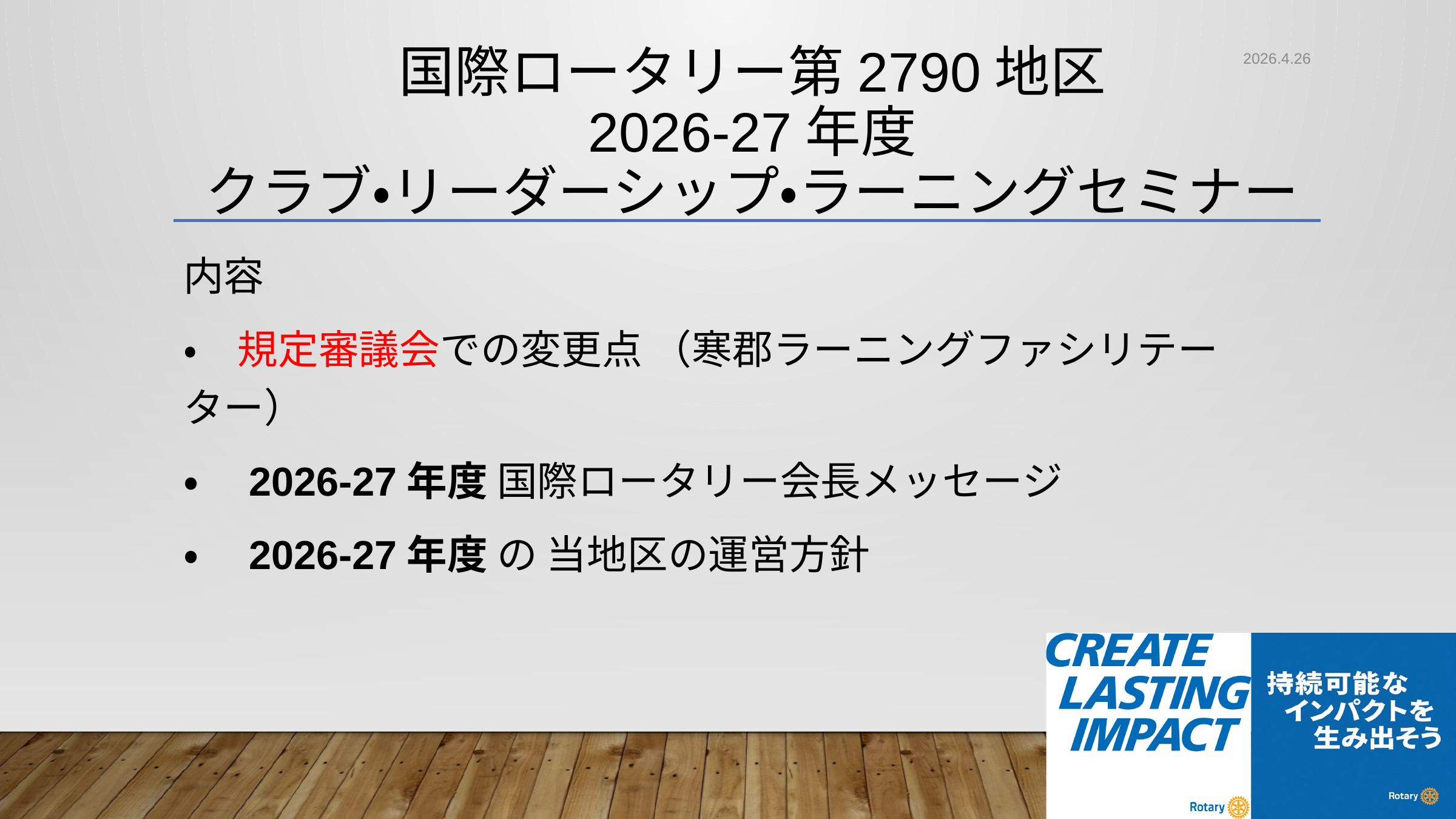

# 国際ロータリー第2790地区 2026-27年度 クラブ・リーダーシップ・ラーニングセミナー
2026.4.26
内容
・　規定審議会での変更点 （寒郡ラーニングファシリテーター）
・　2026-27年度 国際ロータリー会長メッセージ
・　2026-27年度 の 当地区の運営方針